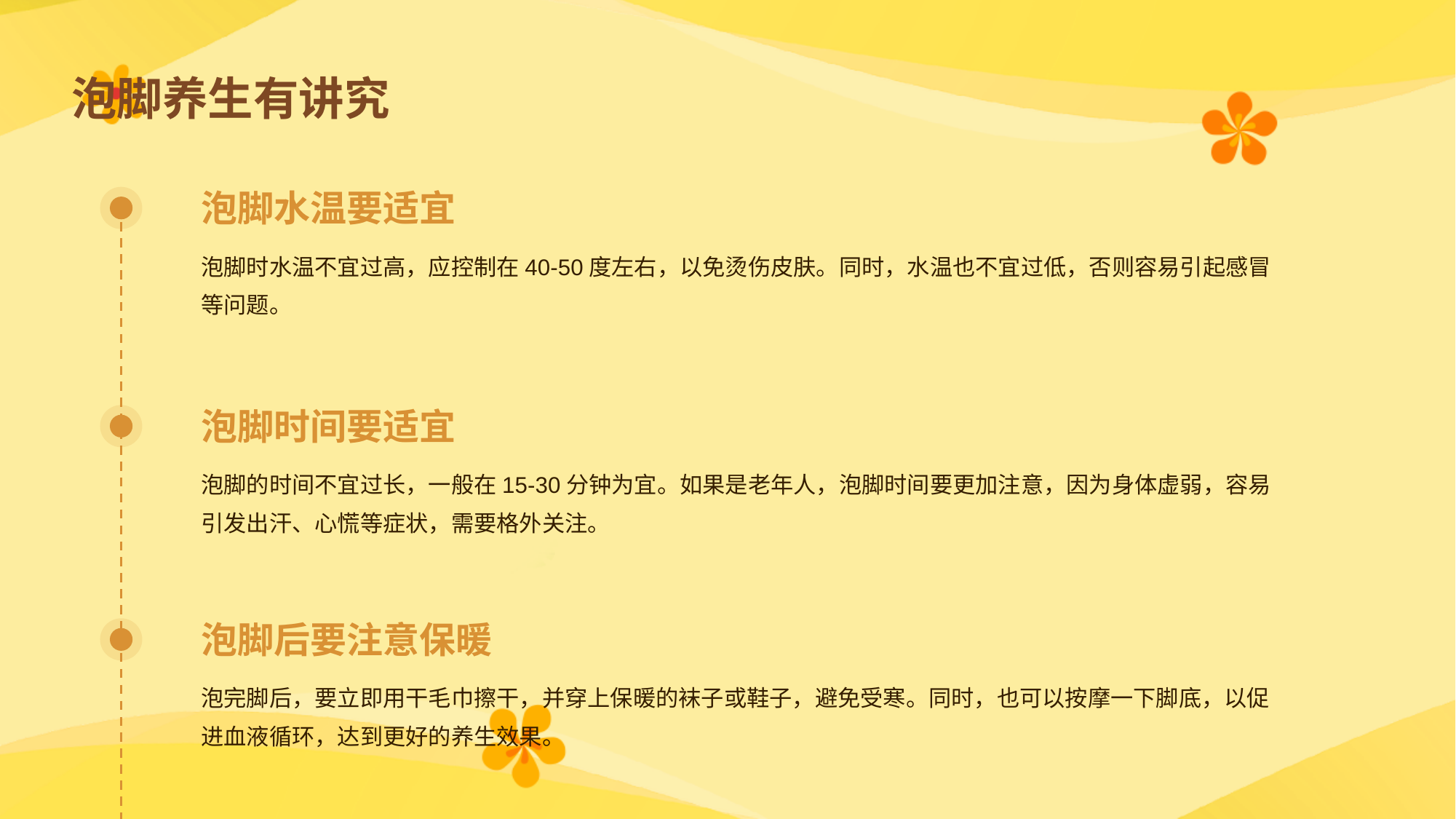

泡脚养生有讲究
泡脚水温要适宜

泡脚时水温不宜过高，应控制在40-50度左右，以免烫伤皮肤。同时，水温也不宜过低，否则容易引起感冒等问题。
泡脚时间要适宜

泡脚的时间不宜过长，一般在15-30分钟为宜。如果是老年人，泡脚时间要更加注意，因为身体虚弱，容易引发出汗、心慌等症状，需要格外关注。
泡脚后要注意保暖

泡完脚后，要立即用干毛巾擦干，并穿上保暖的袜子或鞋子，避免受寒。同时，也可以按摩一下脚底，以促进血液循环，达到更好的养生效果。